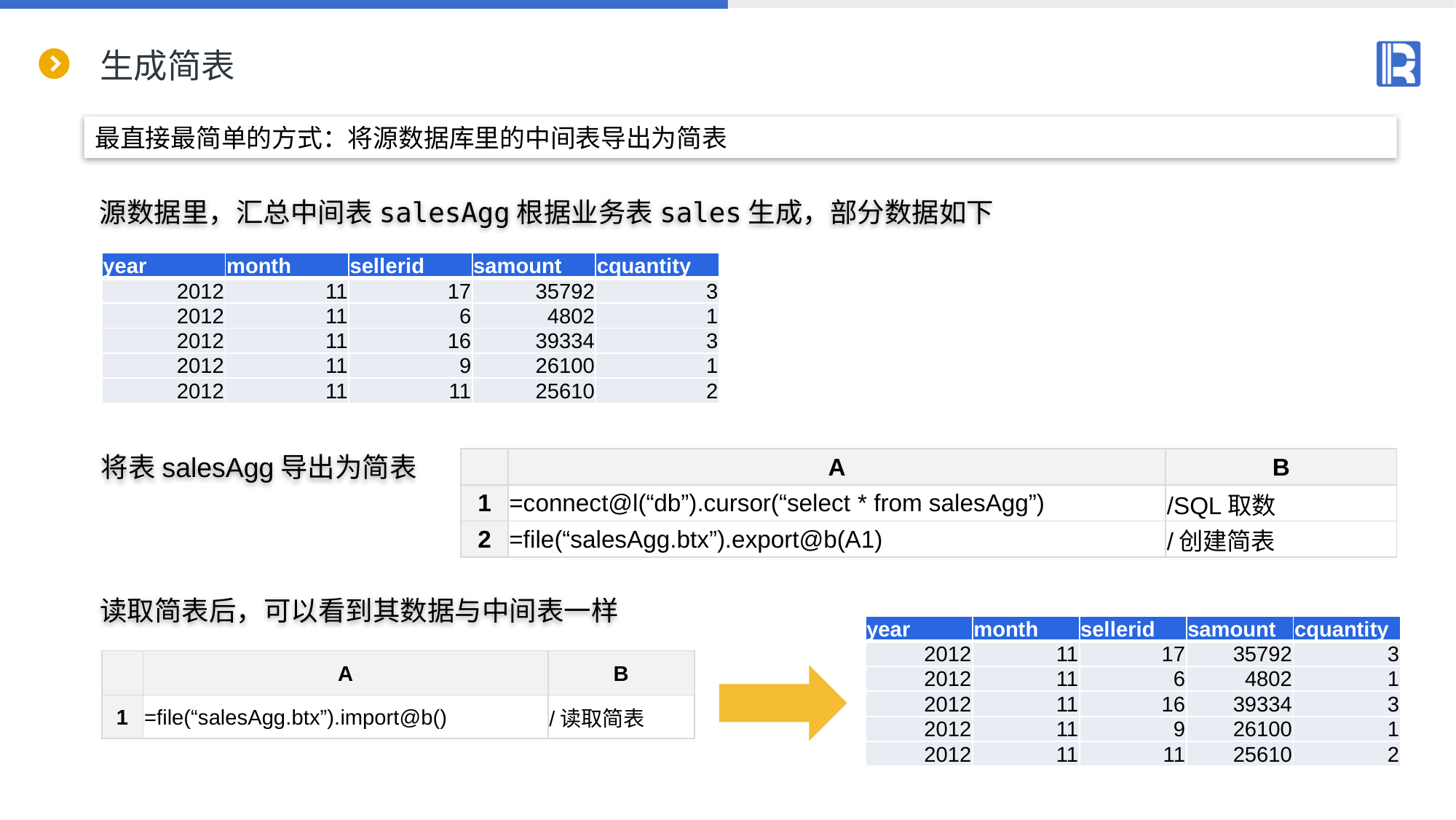

# 生成简表
最直接最简单的方式：将源数据库里的中间表导出为简表
源数据里，汇总中间表salesAgg根据业务表sales生成，部分数据如下
| year | month | sellerid | samount | cquantity |
| --- | --- | --- | --- | --- |
| 2012 | 11 | 17 | 35792 | 3 |
| 2012 | 11 | 6 | 4802 | 1 |
| 2012 | 11 | 16 | 39334 | 3 |
| 2012 | 11 | 9 | 26100 | 1 |
| 2012 | 11 | 11 | 25610 | 2 |
将表salesAgg导出为简表
|  | A | B |
| --- | --- | --- |
| 1 | =connect@l(“db”).cursor(“select \* from salesAgg”) | /SQL取数 |
| 2 | =file(“salesAgg.btx”).export@b(A1) | /创建简表 |
读取简表后，可以看到其数据与中间表一样
| year | month | sellerid | samount | cquantity |
| --- | --- | --- | --- | --- |
| 2012 | 11 | 17 | 35792 | 3 |
| 2012 | 11 | 6 | 4802 | 1 |
| 2012 | 11 | 16 | 39334 | 3 |
| 2012 | 11 | 9 | 26100 | 1 |
| 2012 | 11 | 11 | 25610 | 2 |
|  | A | B |
| --- | --- | --- |
| 1 | =file(“salesAgg.btx”).import@b() | /读取简表 |